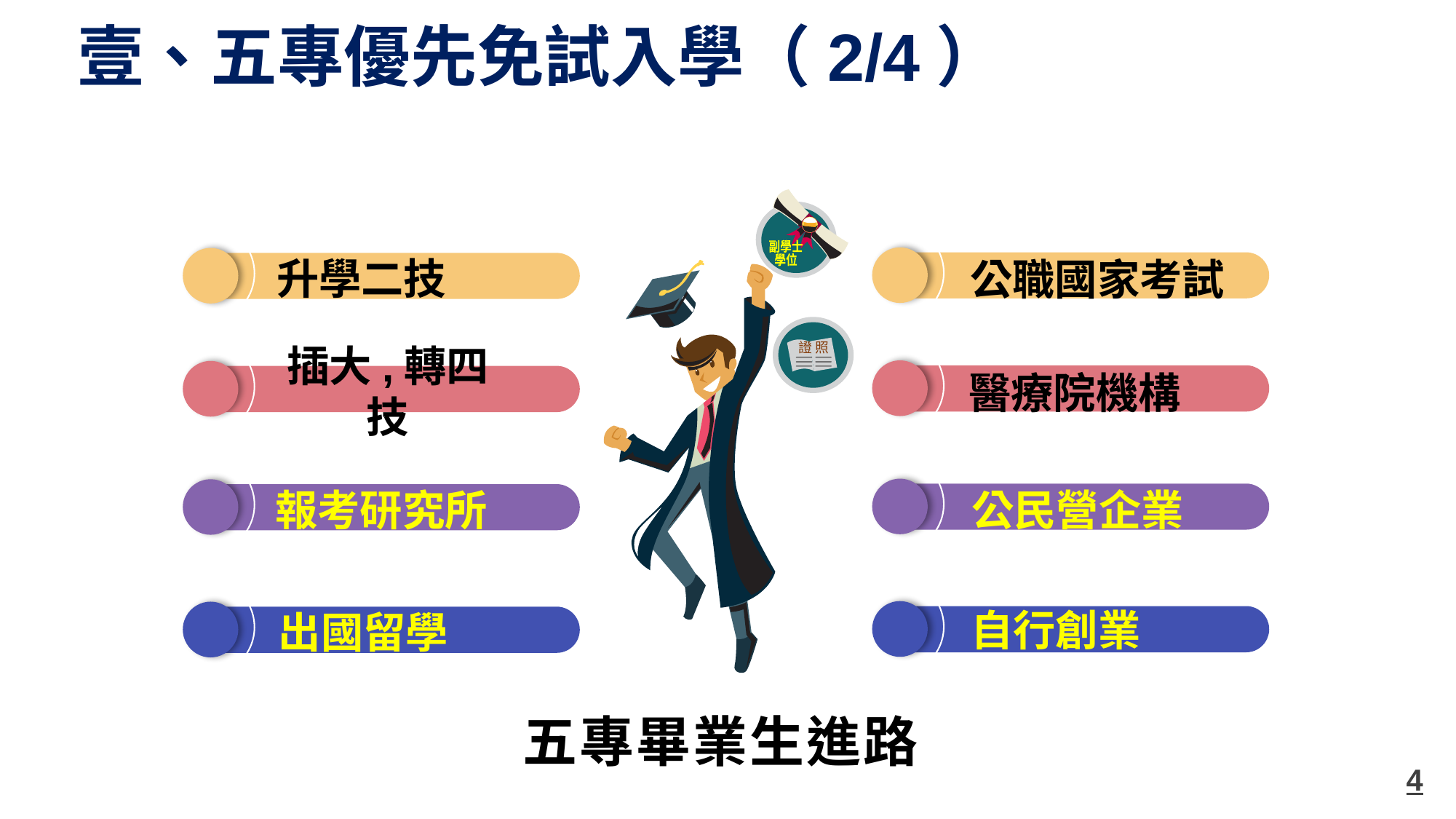

壹、五專優先免試入學（2/4）

副學士
學位

證 照

公職國家考試
升學二技

插大,轉四技
醫療院機構

報考研究所
公民營企業

出國留學
自行創業
五專畢業生進路
4